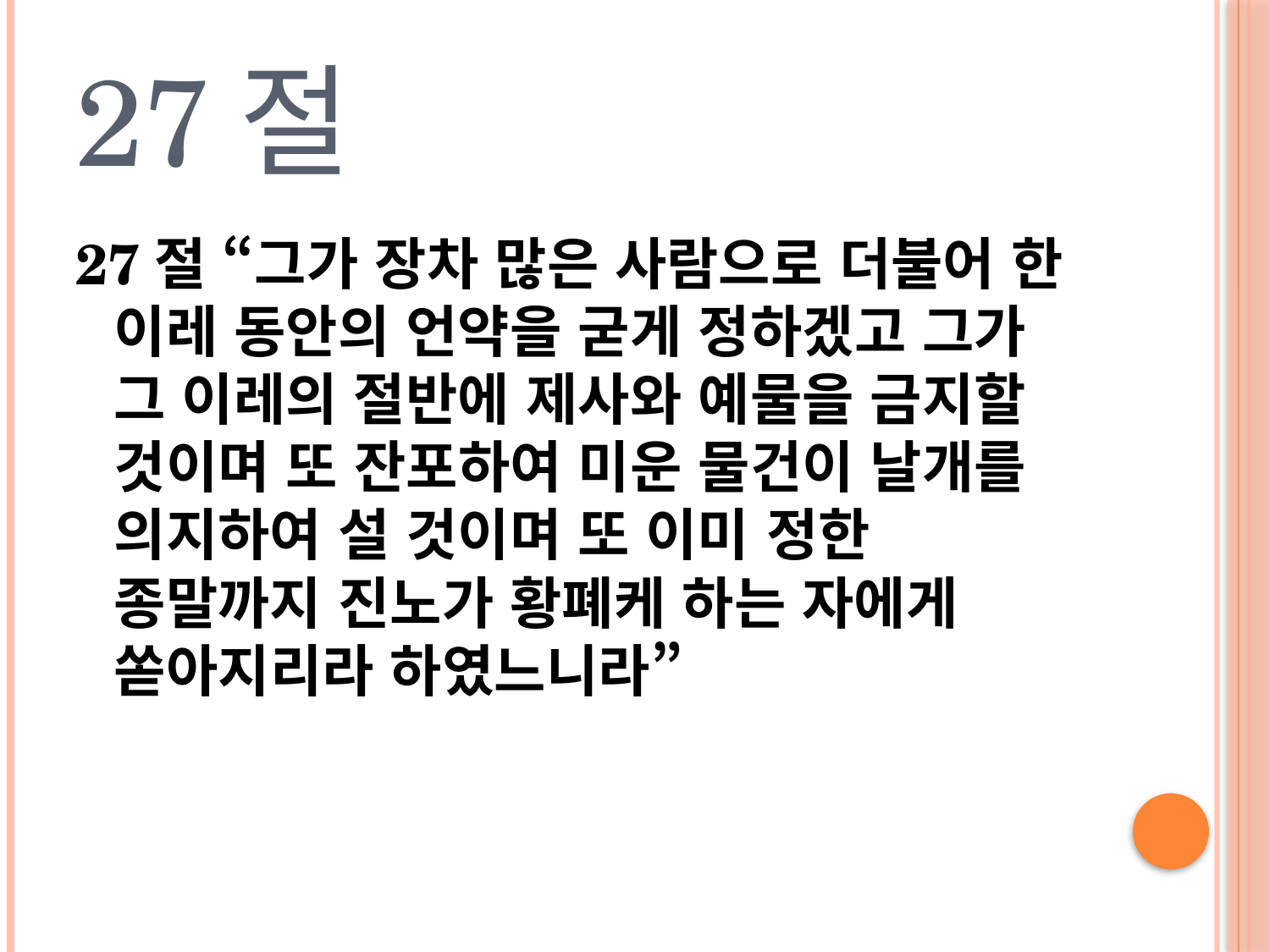

# 27절
27절 “그가 장차 많은 사람으로 더불어 한 이레 동안의 언약을 굳게 정하겠고 그가 그 이레의 절반에 제사와 예물을 금지할 것이며 또 잔포하여 미운 물건이 날개를 의지하여 설 것이며 또 이미 정한 종말까지 진노가 황폐케 하는 자에게 쏟아지리라 하였느니라”